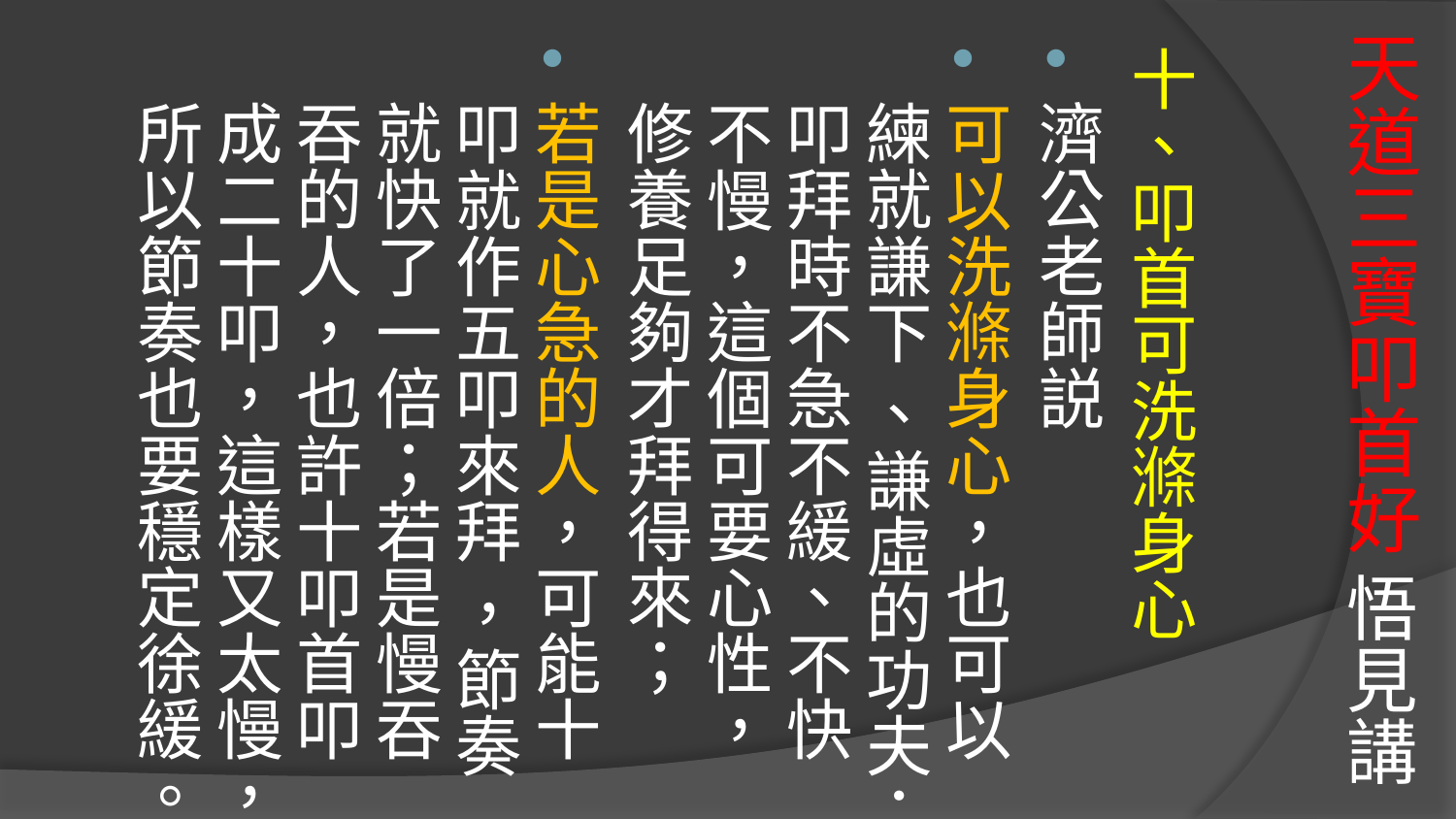

# 天道三寶叩首好 悟見講
十、叩首可洗滌身心
濟公老師説
可以洗滌身心，也可以練就謙下 、謙虛的功夫；叩拜時不急不緩、不快不慢，這個可要心性，修養足夠才拜得來；
若是心急的人，可能十叩就作五叩來拜 ，節奏就快了一倍；若是慢吞吞的人，也許十叩首叩成二十叩，這樣又太慢，所以節奏也要穩定徐緩。